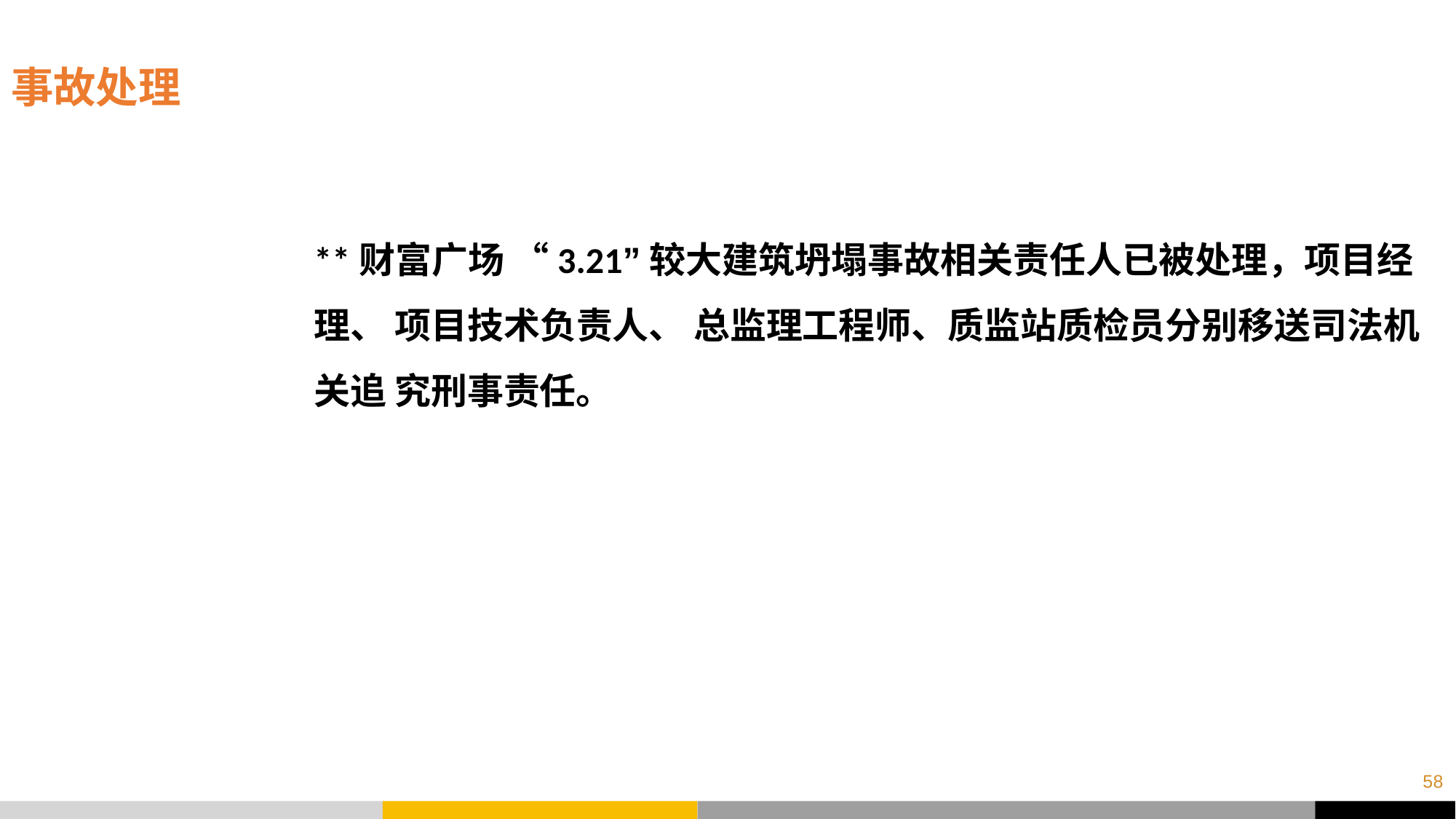

事故处理
**财富广场“3.21”较大建筑坍塌事故相关责任人已被处理，项目经理、 项目技术负责人、 总监理工程师、质监站质检员分别移送司法机关追 究刑事责任。
58